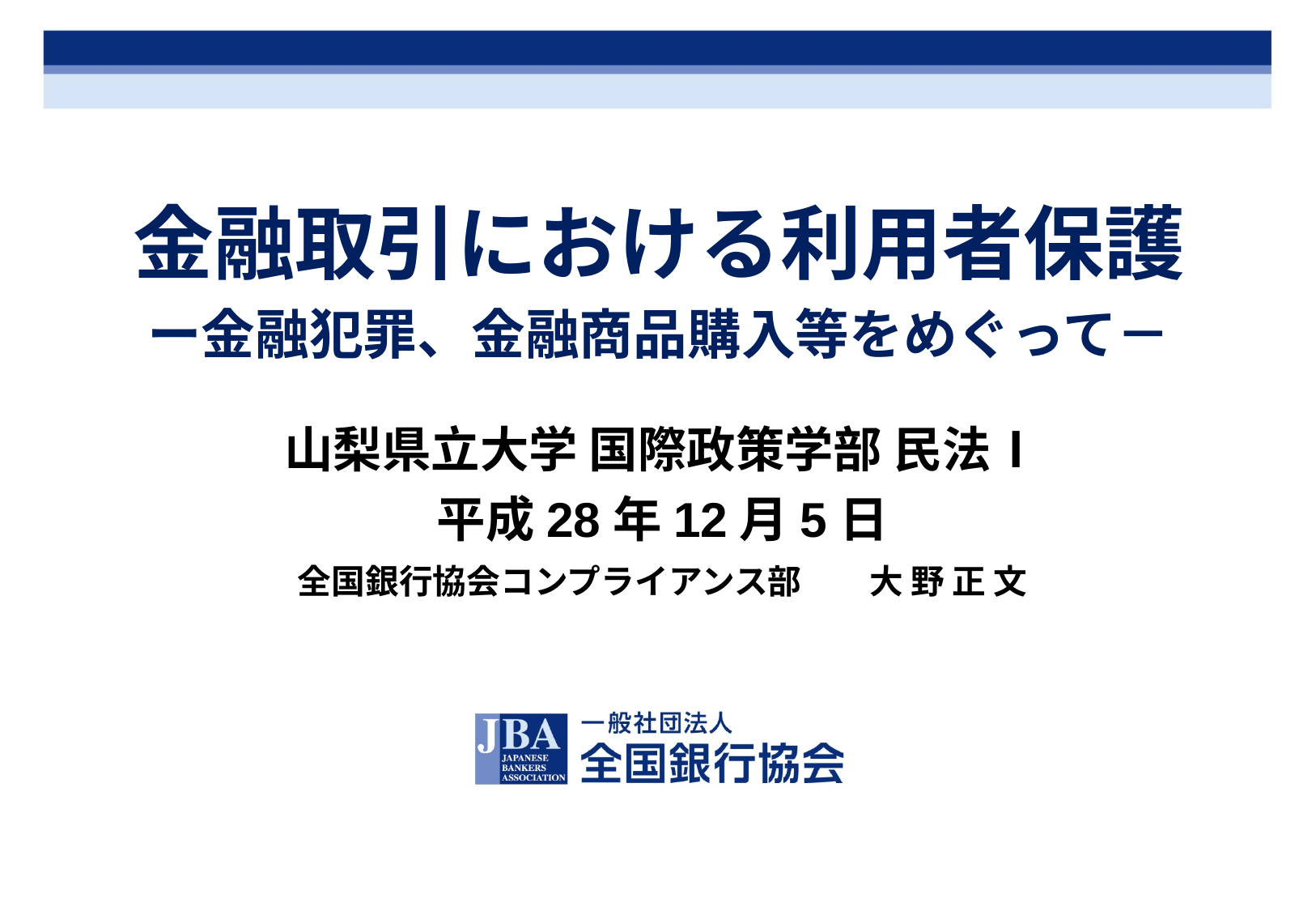

金融取引における利用者保護
ー金融犯罪、金融商品購入等をめぐって－
山梨県立大学 国際政策学部 民法Ⅰ
平成28年12月5日
全国銀行協会コンプライアンス部　　大 野 正 文